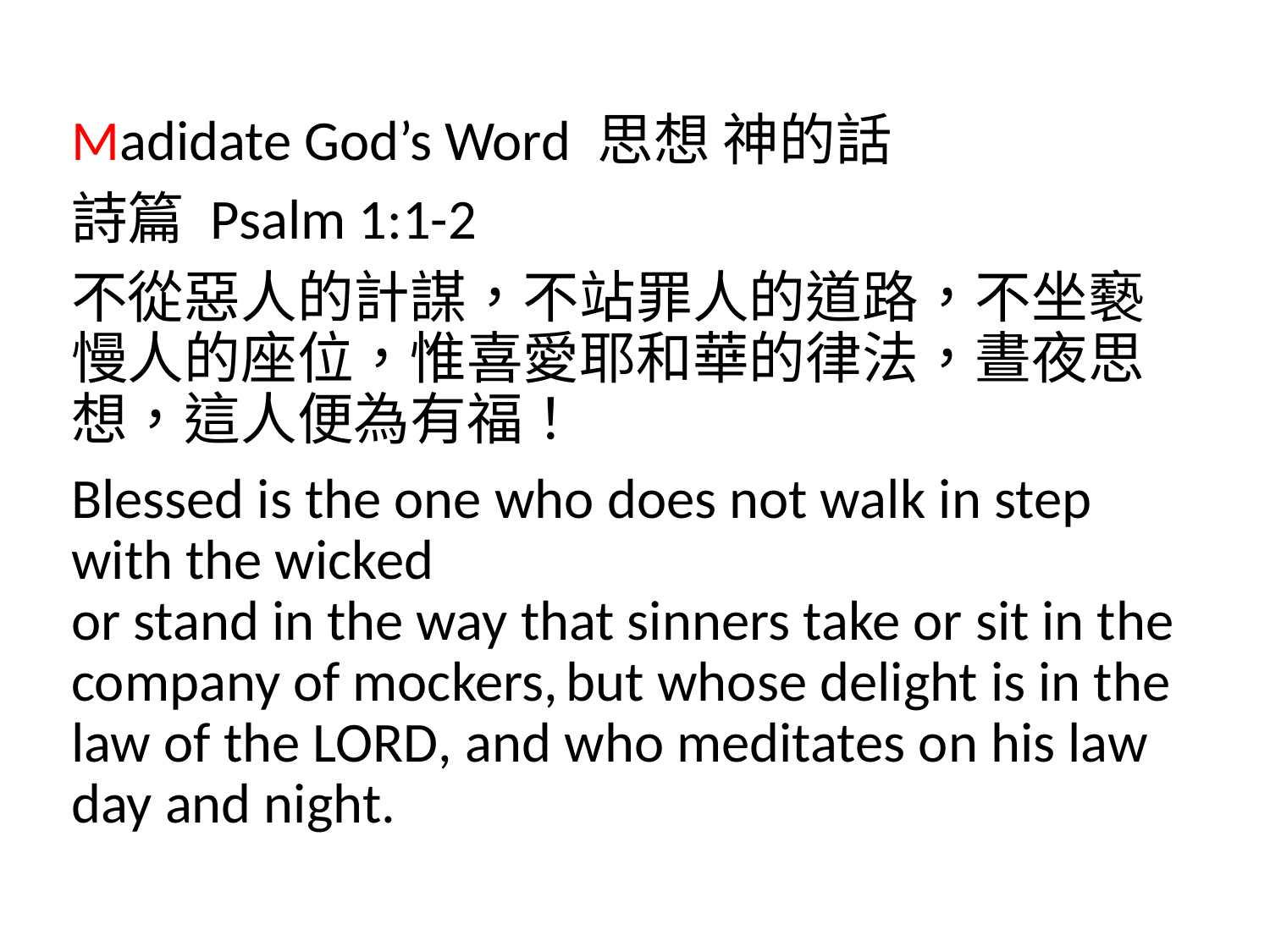

Madidate God’s Word 思想 神的話
詩篇 Psalm 1:1-2
不從惡人的計謀，不站罪人的道路，不坐褻慢人的座位，惟喜愛耶和華的律法，晝夜思想，這人便為有福！
Blessed is the one who does not walk in step with the wicked
or stand in the way that sinners take or sit in the company of mockers, but whose delight is in the law of the Lord, and who meditates on his law day and night.